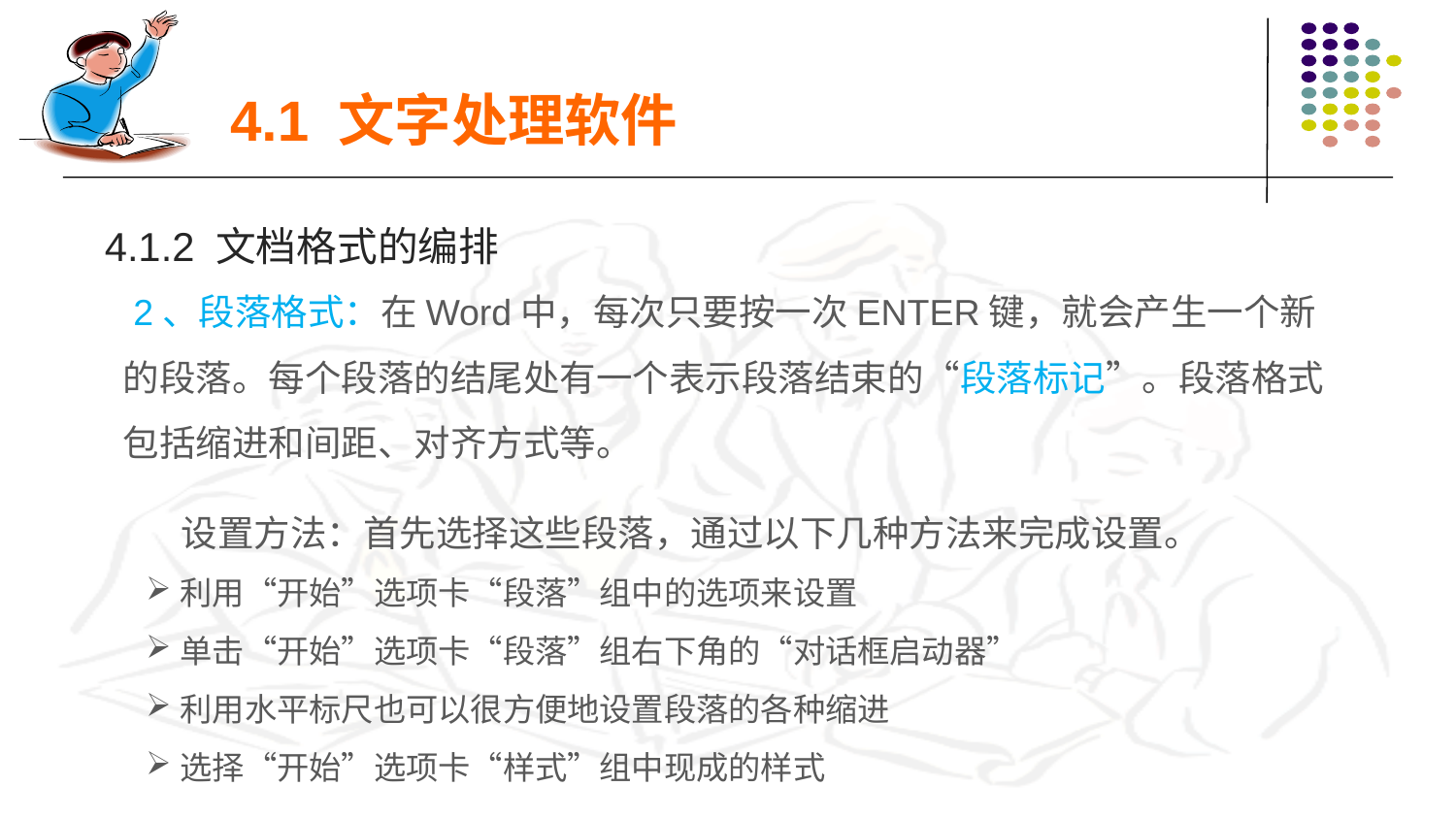

4.1 文字处理软件
4.1.2 文档格式的编排
 2、段落格式：在Word中，每次只要按一次ENTER键，就会产生一个新的段落。每个段落的结尾处有一个表示段落结束的“段落标记”。段落格式包括缩进和间距、对齐方式等。
      设置方法：首先选择这些段落，通过以下几种方法来完成设置。
利用“开始”选项卡“段落”组中的选项来设置
单击“开始”选项卡“段落”组右下角的“对话框启动器”
利用水平标尺也可以很方便地设置段落的各种缩进
选择“开始”选项卡“样式”组中现成的样式